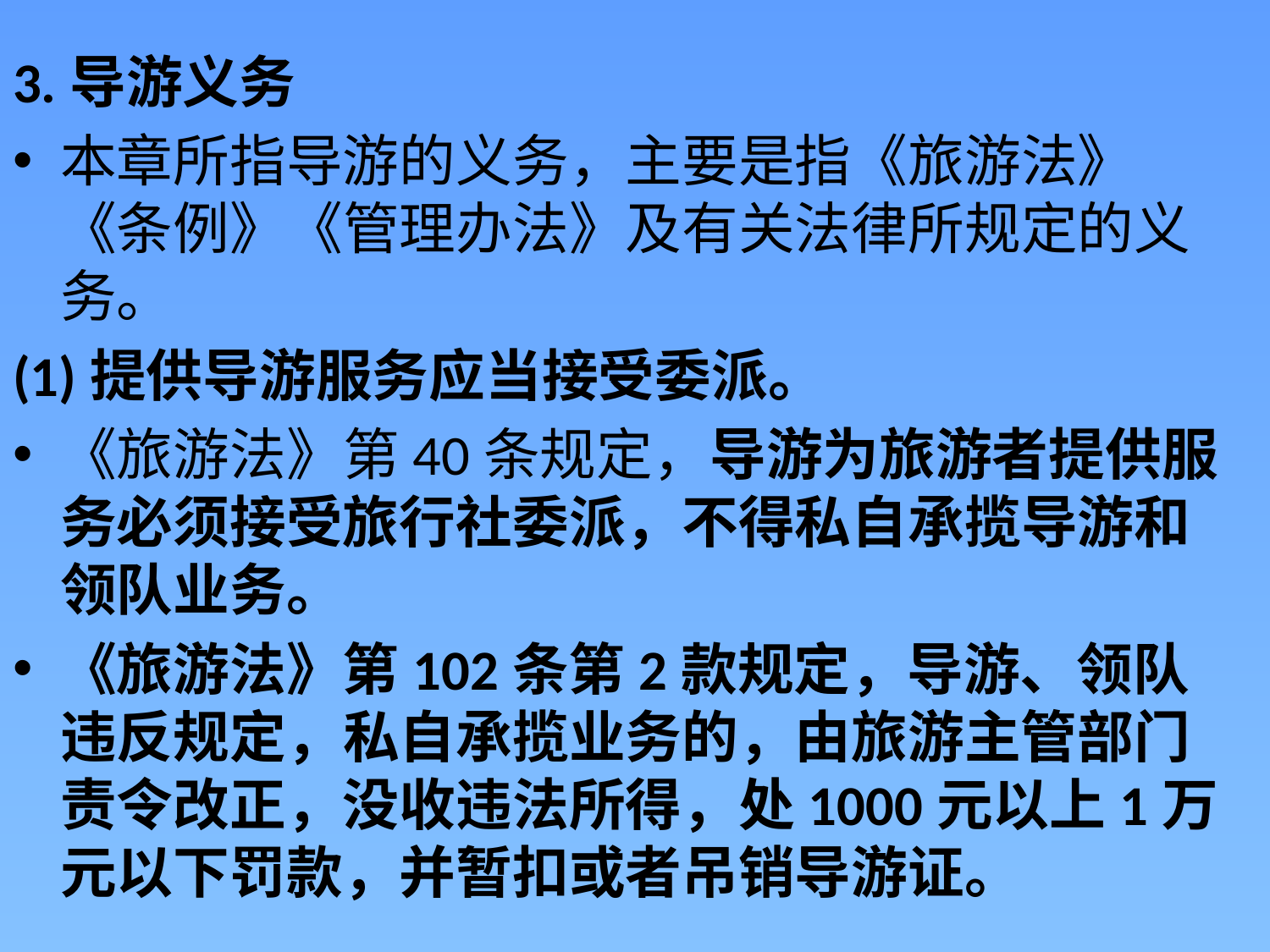

3.导游义务
本章所指导游的义务，主要是指《旅游法》《条例》《管理办法》及有关法律所规定的义务。
(1)提供导游服务应当接受委派。
《旅游法》第40条规定，导游为旅游者提供服务必须接受旅行社委派，不得私自承揽导游和领队业务。
《旅游法》第102条第2款规定，导游、领队违反规定，私自承揽业务的，由旅游主管部门责令改正，没收违法所得，处1000元以上1万元以下罚款，并暂扣或者吊销导游证。